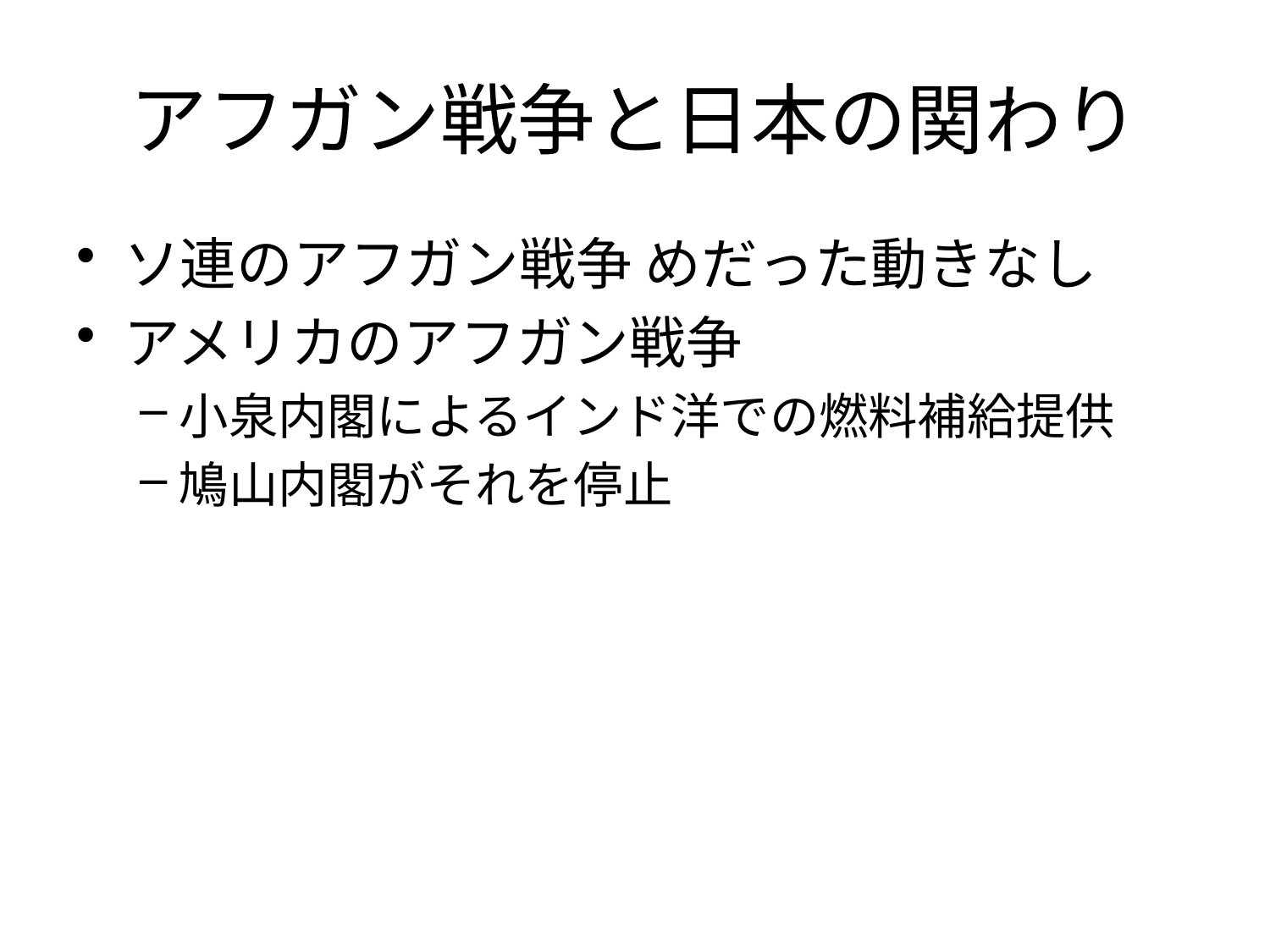

# アフガン戦争と日本の関わり
ソ連のアフガン戦争 めだった動きなし
アメリカのアフガン戦争
小泉内閣によるインド洋での燃料補給提供
鳩山内閣がそれを停止